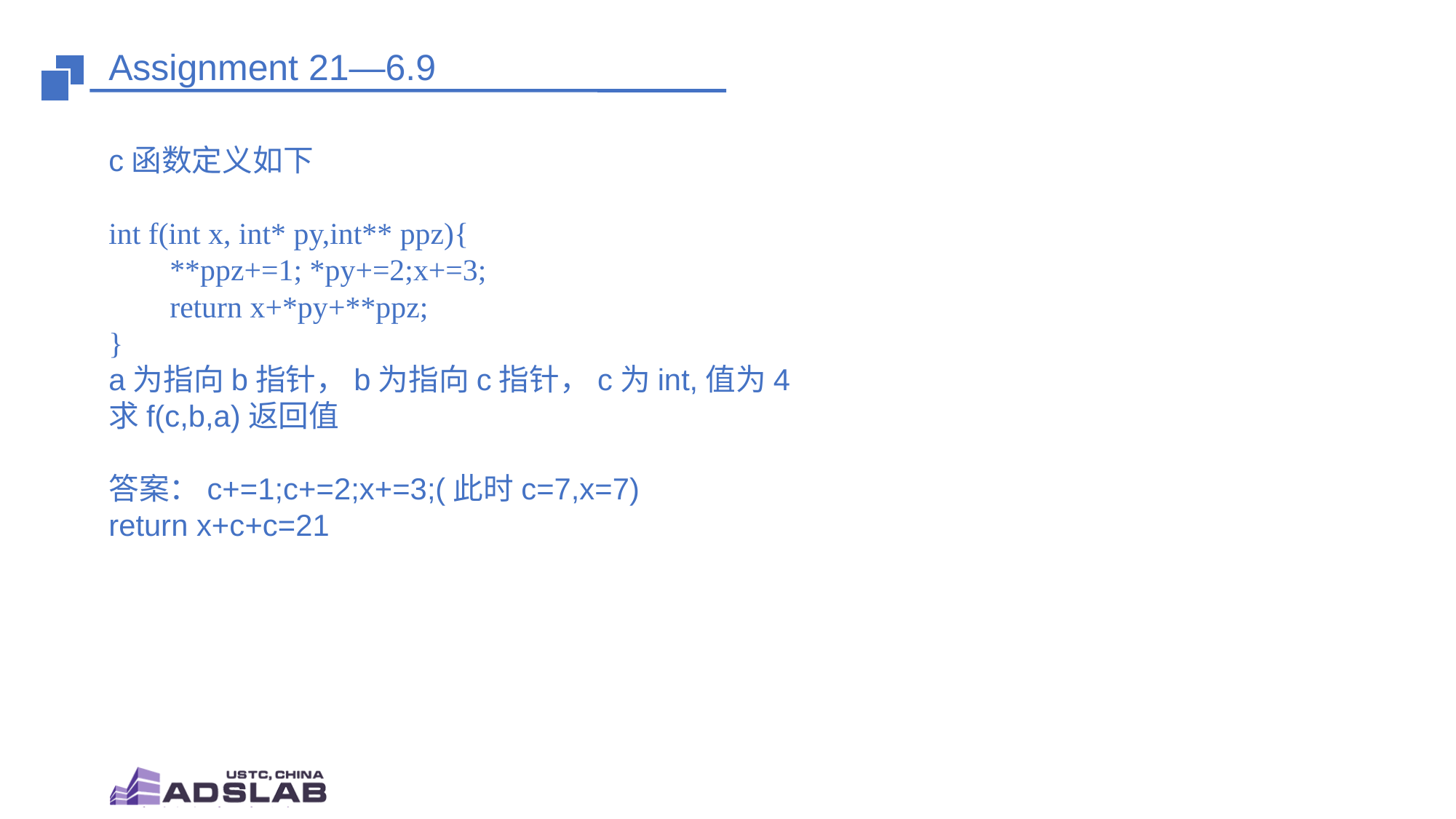

# Assignment 21—6.9
c函数定义如下

int f(int x, int* py,int** ppz){
        **ppz+=1; *py+=2;x+=3;
        return x+*py+**ppz;
}
a为指向b指针，b为指向c指针，c为int,值为4
求f(c,b,a)返回值

答案：c+=1;c+=2;x+=3;(此时c=7,x=7)
return x+c+c=21